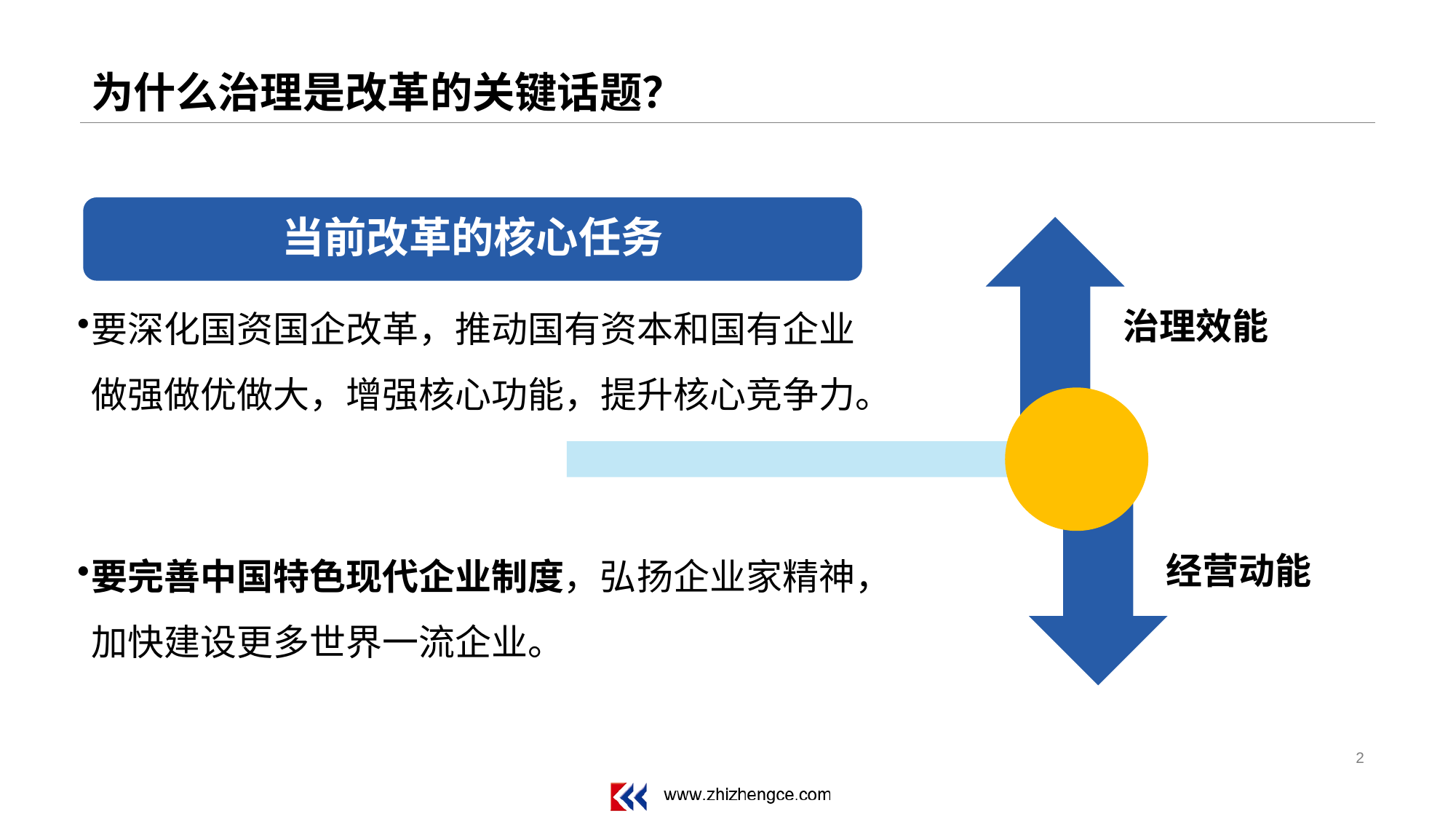

# 为什么治理是改革的关键话题？
当前改革的核心任务
要深化国资国企改革，推动国有资本和国有企业做强做优做大，增强核心功能，提升核心竞争力。
要完善中国特色现代企业制度，弘扬企业家精神，加快建设更多世界一流企业。

治理效能

经营动能

2